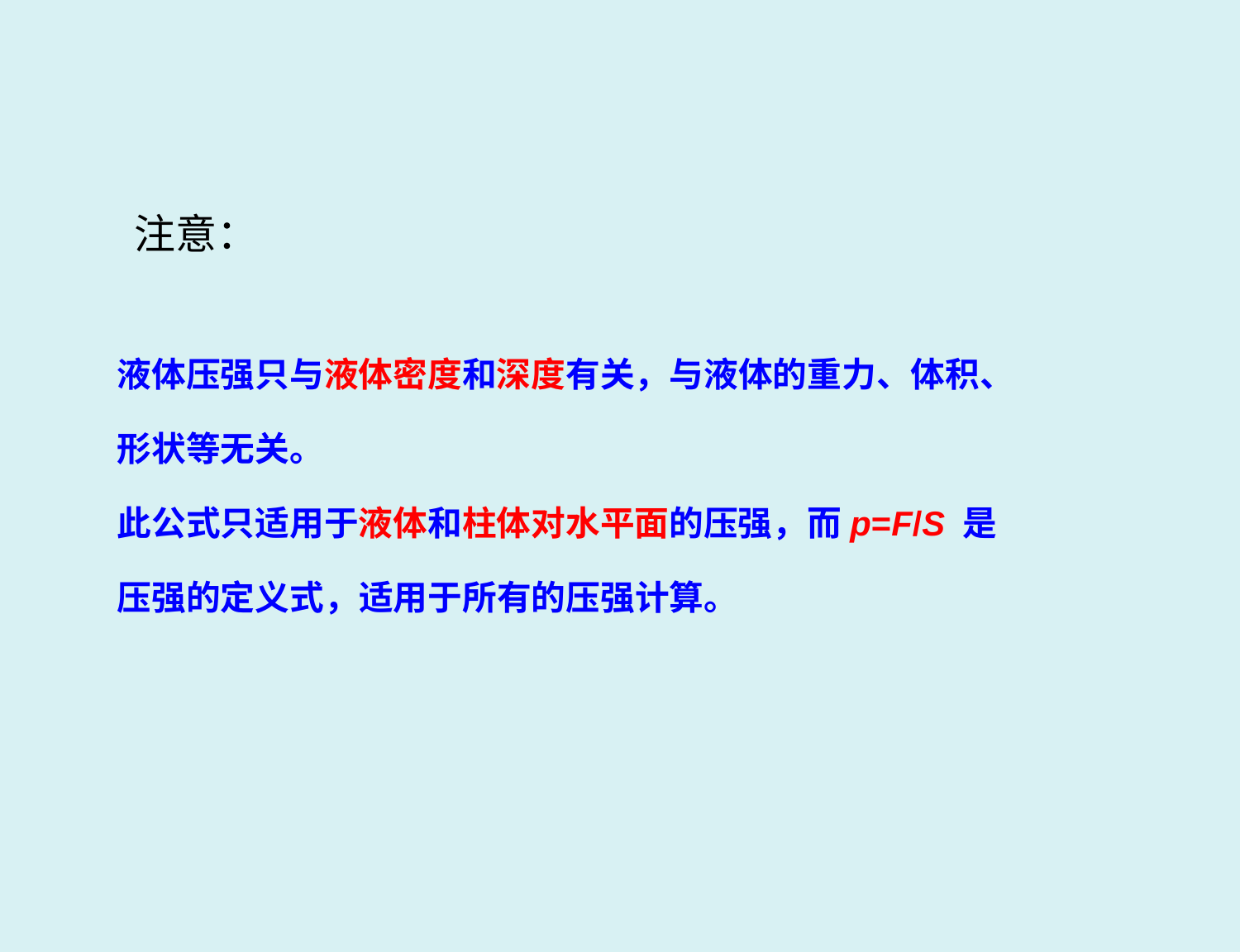

注意：
液体压强只与液体密度和深度有关，与液体的重力、体积、形状等无关。
此公式只适用于液体和柱体对水平面的压强，而p=F/S 是压强的定义式，适用于所有的压强计算。